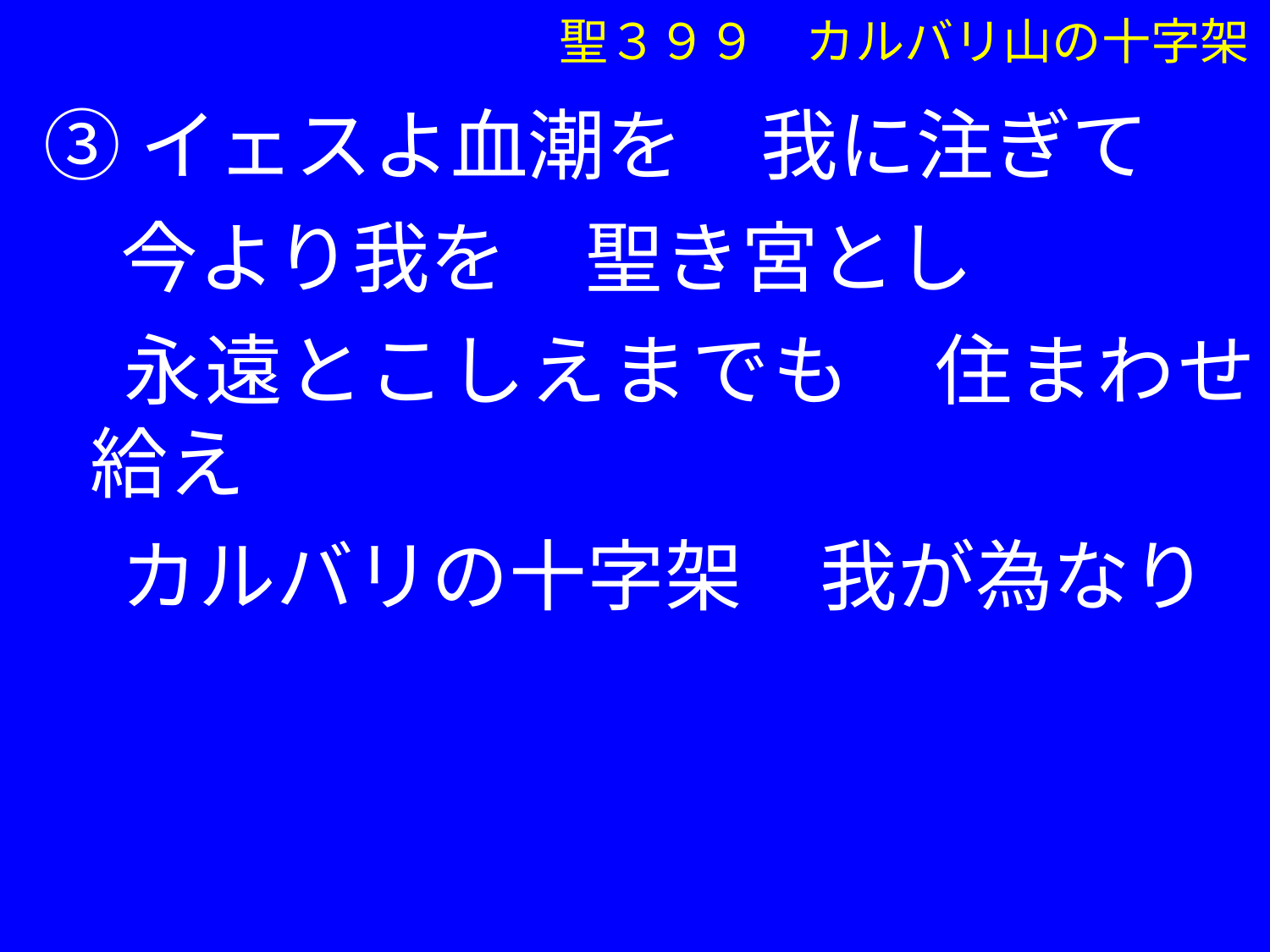

聖３９９　カルバリ山の十字架
③イェスよ血潮を　我に注ぎて
　今より我を　聖き宮とし
　永遠とこしえまでも　住まわせ給え
　カルバリの十字架　我が為なり